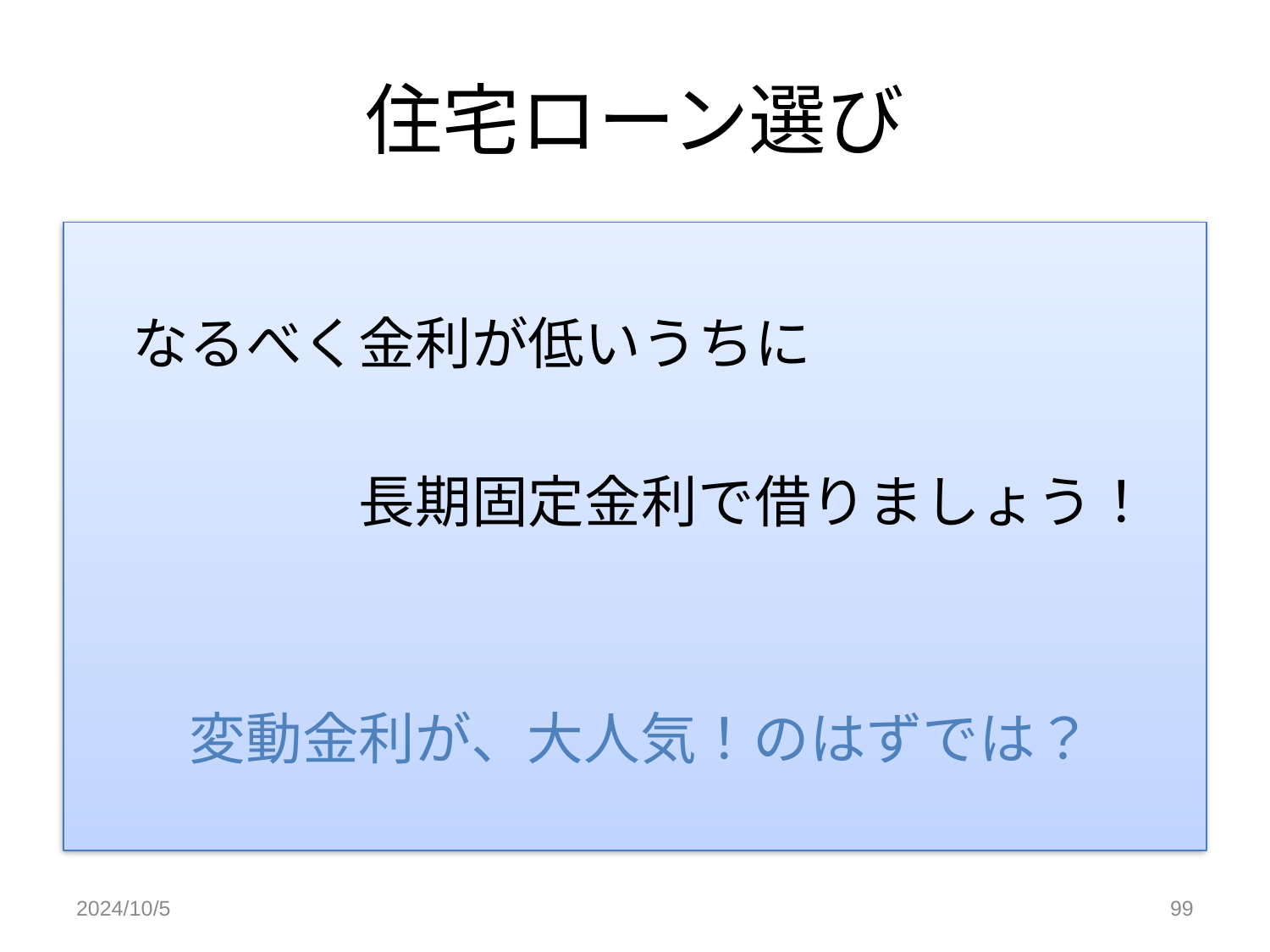

# 住宅ローン選び

　なるべく金利が低いうちに

　　　　　長期固定金利で借りましょう！

　　変動金利が、大人気！のはずでは？
2024/10/5
99